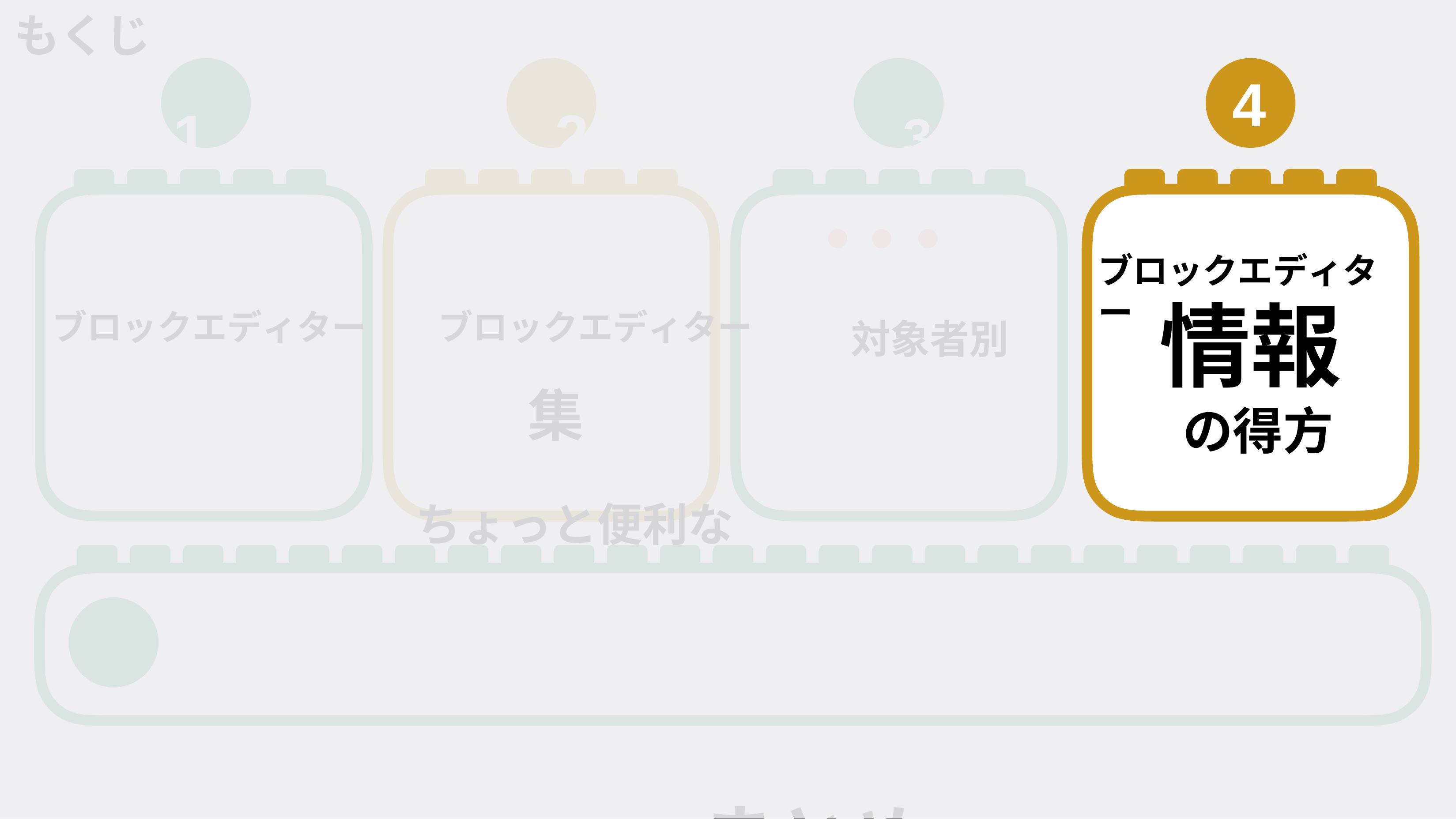

もくじ
1	2	3

ブロックエディター	ブロックエディター	対象者別
とは	（デモ）	ポイント集
使い方	ちょっと便利な

5	まとめ

4

ブロックエディター
情報
の得方